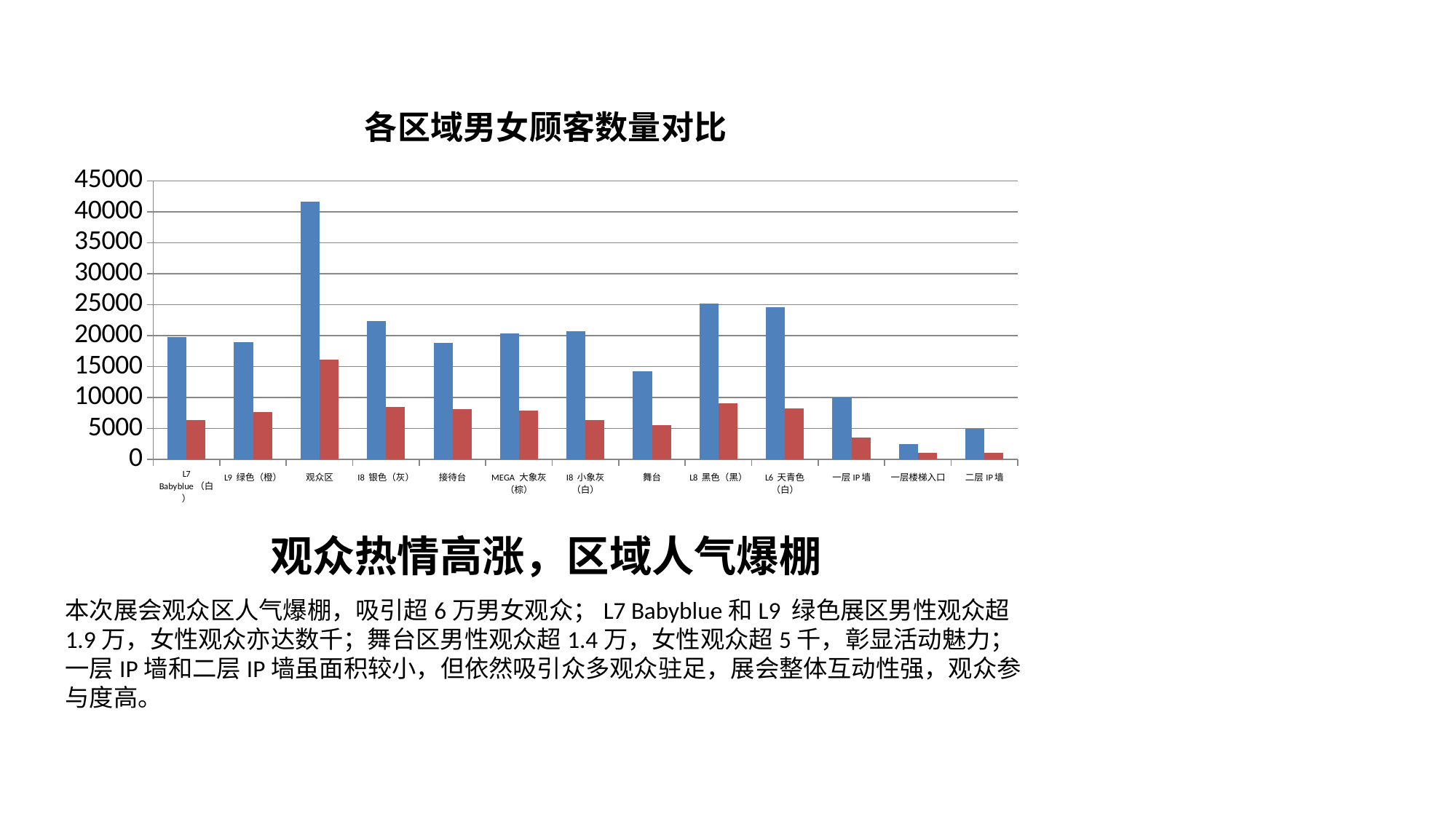

### Chart: 各区域男女顾客数量对比

| Category | 男性顾客 | 女性顾客 |
|---|---|---|
| L7 Babyblue（白） | 19787.0 | 6384.0 |
| L9 绿色（橙） | 18961.0 | 7654.0 |
| 观众区 | 41590.0 | 16083.0 |
| I8 银色（灰） | 22410.0 | 8478.0 |
| 接待台 | 18813.0 | 8167.0 |
| MEGA 大象灰（棕） | 20388.0 | 7891.0 |
| I8 小象灰（白） | 20768.0 | 6412.0 |
| 舞台 | 14226.0 | 5524.0 |
| L8 黑色（黑） | 25187.0 | 9127.0 |
| L6 天青色（白） | 24614.0 | 8263.0 |
| 一层IP墙 | 9972.0 | 3564.0 |
| 一层楼梯入口 | 2480.0 | 1060.0 |
| 二层IP墙 | 4998.0 | 1060.0 |
观众热情高涨，区域人气爆棚
本次展会观众区人气爆棚，吸引超6万男女观众；L7 Babyblue和L9 绿色展区男性观众超1.9万，女性观众亦达数千；舞台区男性观众超1.4万，女性观众超5千，彰显活动魅力；一层IP墙和二层IP墙虽面积较小，但依然吸引众多观众驻足，展会整体互动性强，观众参与度高。